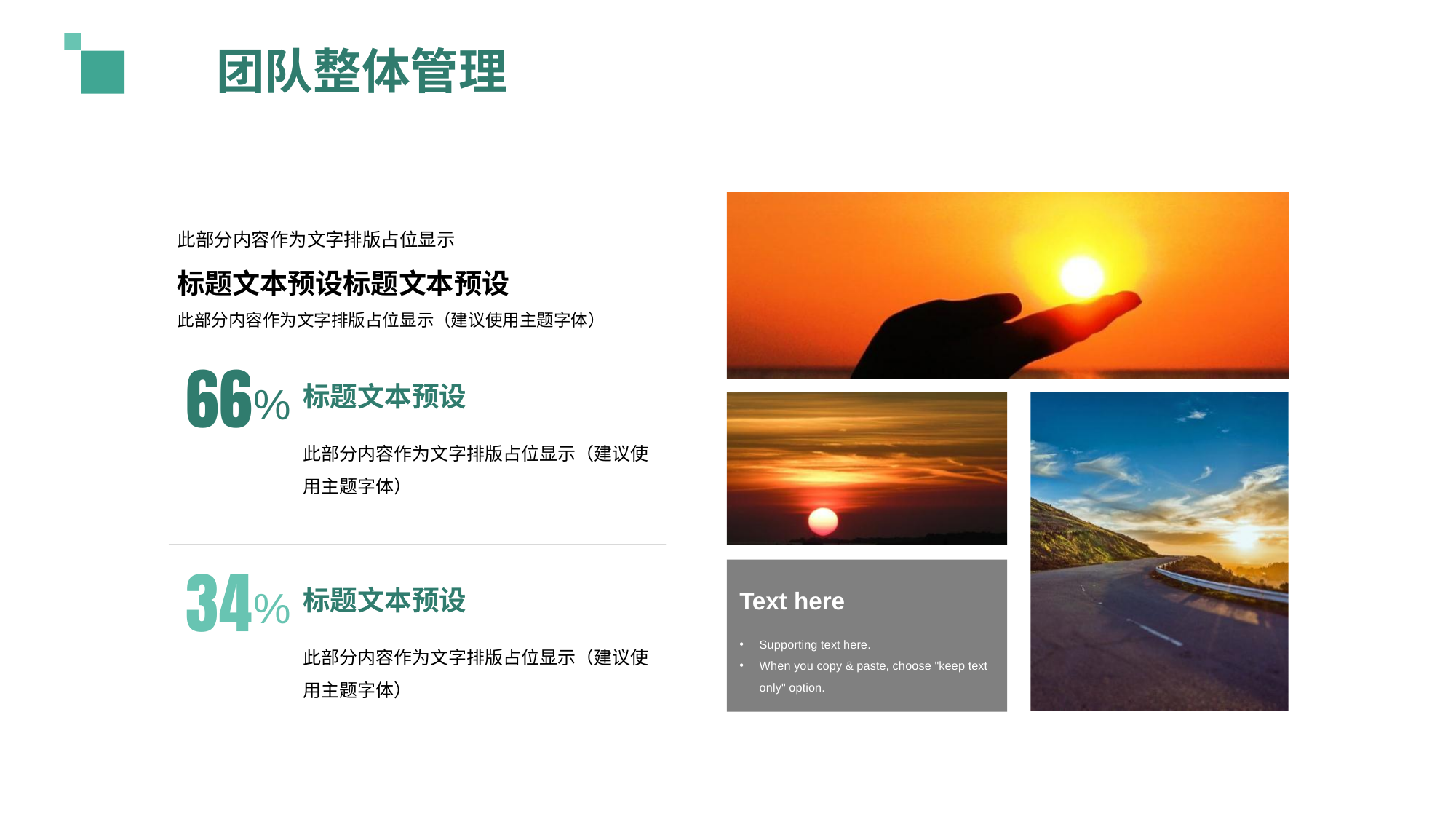

团队整体管理

此部分内容作为文字排版占位显示
标题文本预设标题文本预设
此部分内容作为文字排版占位显示（建议使用主题字体）
66
%
标题文本预设
此部分内容作为文字排版占位显示（建议使用主题字体）

34
%
标题文本预设
此部分内容作为文字排版占位显示（建议使用主题字体）

Text here
Supporting text here.
When you copy & paste, choose "keep text only" option.